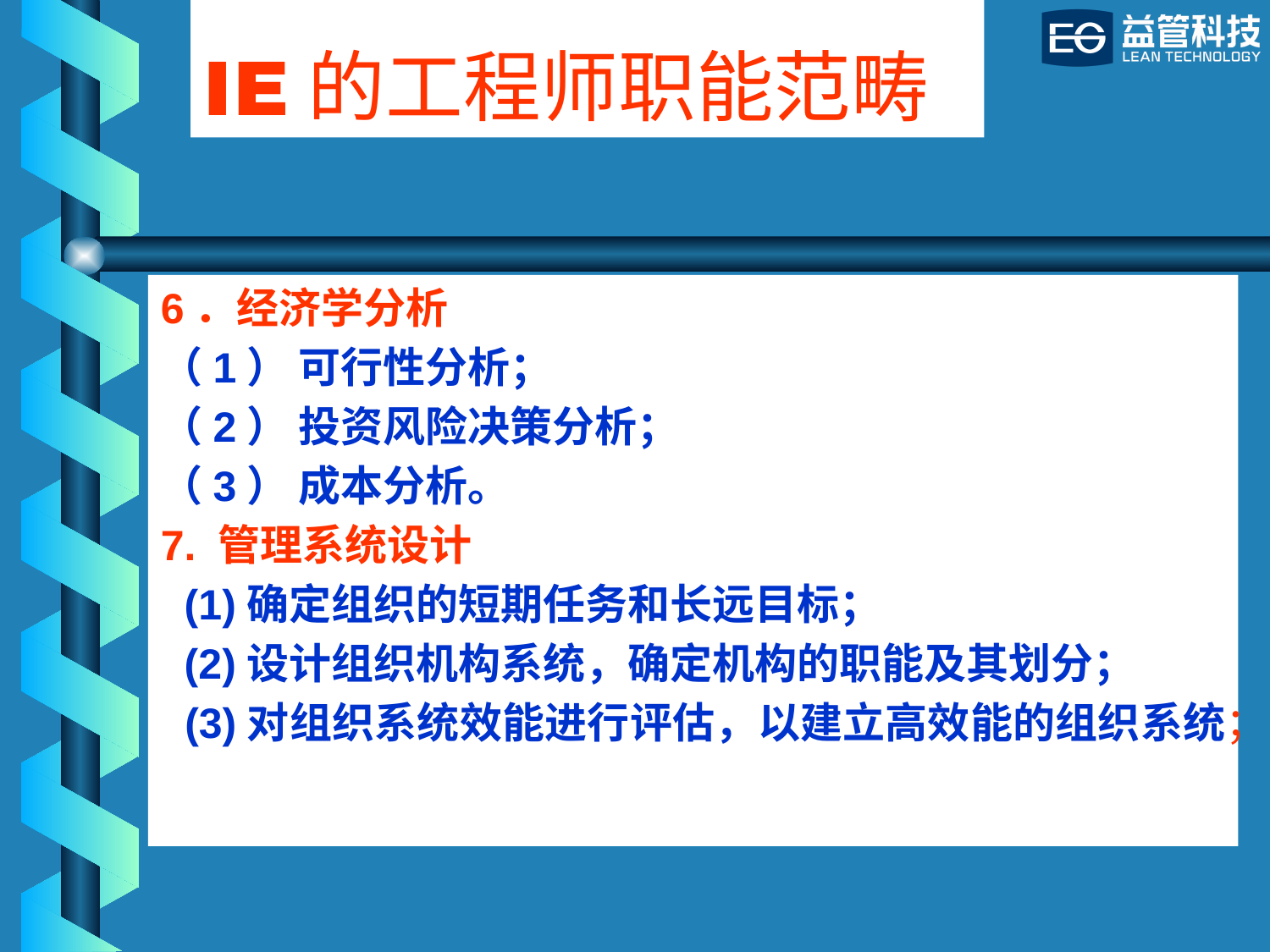

# IE的工程师职能范畴
6．经济学分析
（1） 可行性分析；
（2） 投资风险决策分析；
（3） 成本分析。
7. 管理系统设计
  (1)确定组织的短期任务和长远目标；
  (2)设计组织机构系统，确定机构的职能及其划分；
  (3)对组织系统效能进行评估，以建立高效能的组织系统；